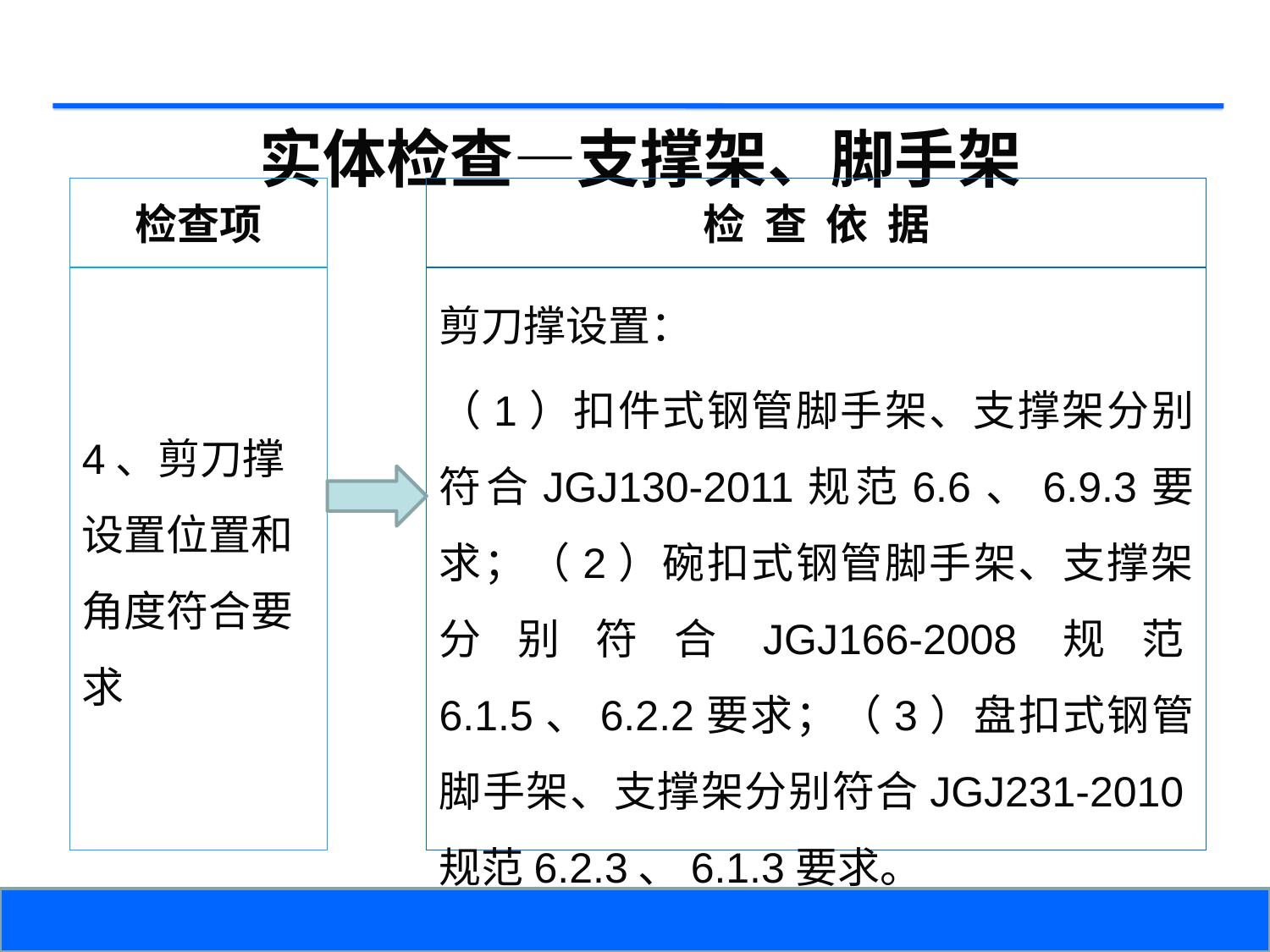

实体检查—支撑架、脚手架
检查项
检  查  依  据
4、剪刀撑设置位置和角度符合要求
剪刀撑设置：
（1）扣件式钢管脚手架、支撑架分别符合JGJ130-2011规范6.6、6.9.3要求；（2）碗扣式钢管脚手架、支撑架分别符合JGJ166-2008规范6.1.5、6.2.2要求；（3）盘扣式钢管脚手架、支撑架分别符合JGJ231-2010规范6.2.3、6.1.3要求。